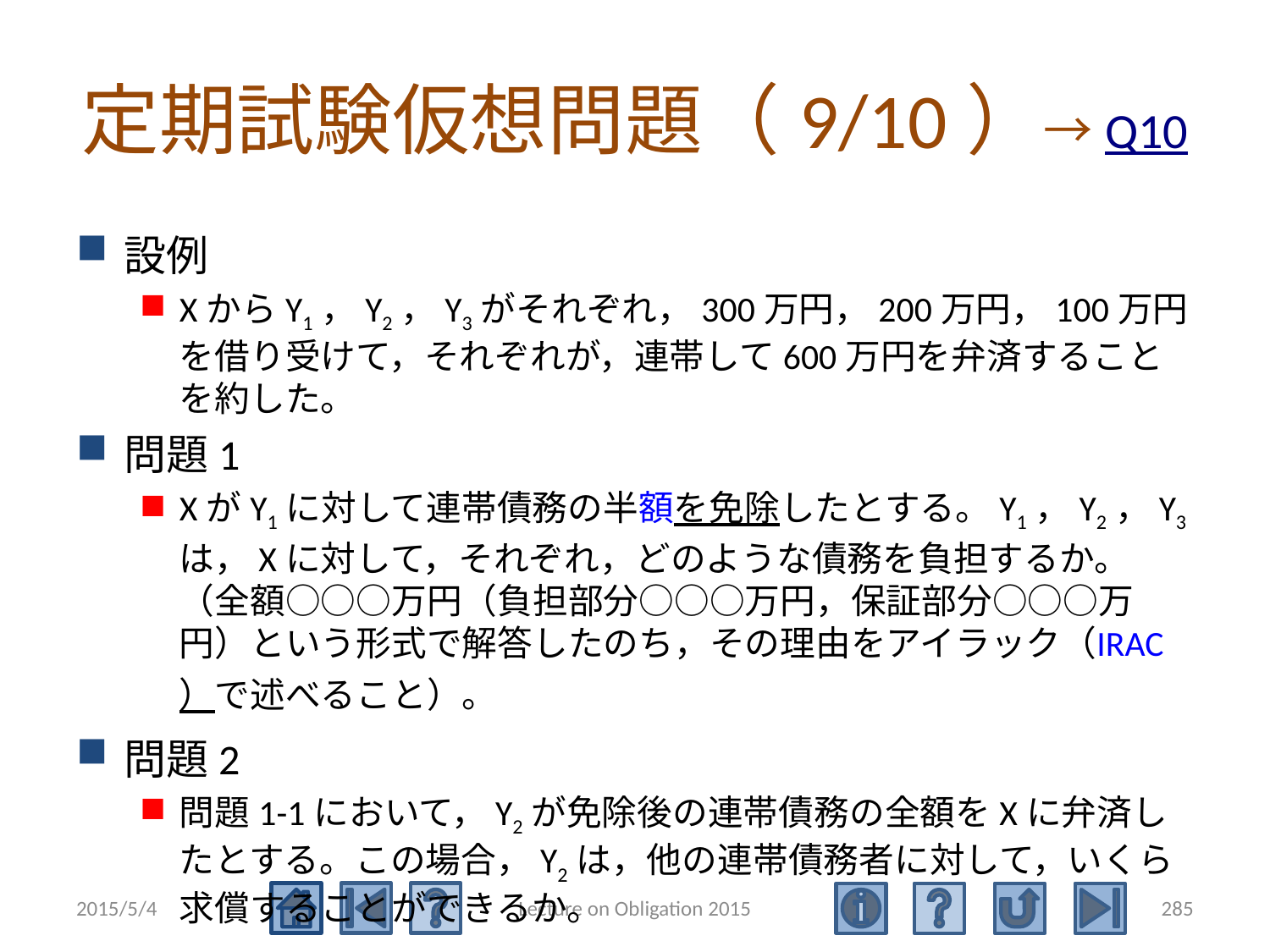

# 定期試験仮想問題（9/10）→Q10
設例
XからY1，Y2，Y3がそれぞれ，300万円，200万円，100万円を借り受けて，それぞれが，連帯して600万円を弁済することを約した。
問題1
XがY1に対して連帯債務の半額を免除したとする。Y1，Y2，Y3は，Xに対して，それぞれ，どのような債務を負担するか。
（全額○○○万円（負担部分○○○万円，保証部分○○○万円）という形式で解答したのち，その理由をアイラック（IRAC）で述べること）。
問題2
問題1-1において，Y2が免除後の連帯債務の全額をXに弁済したとする。この場合，Y2は，他の連帯債務者に対して，いくら求償することができるか。
2015/5/4
Lecture on Obligation 2015
285